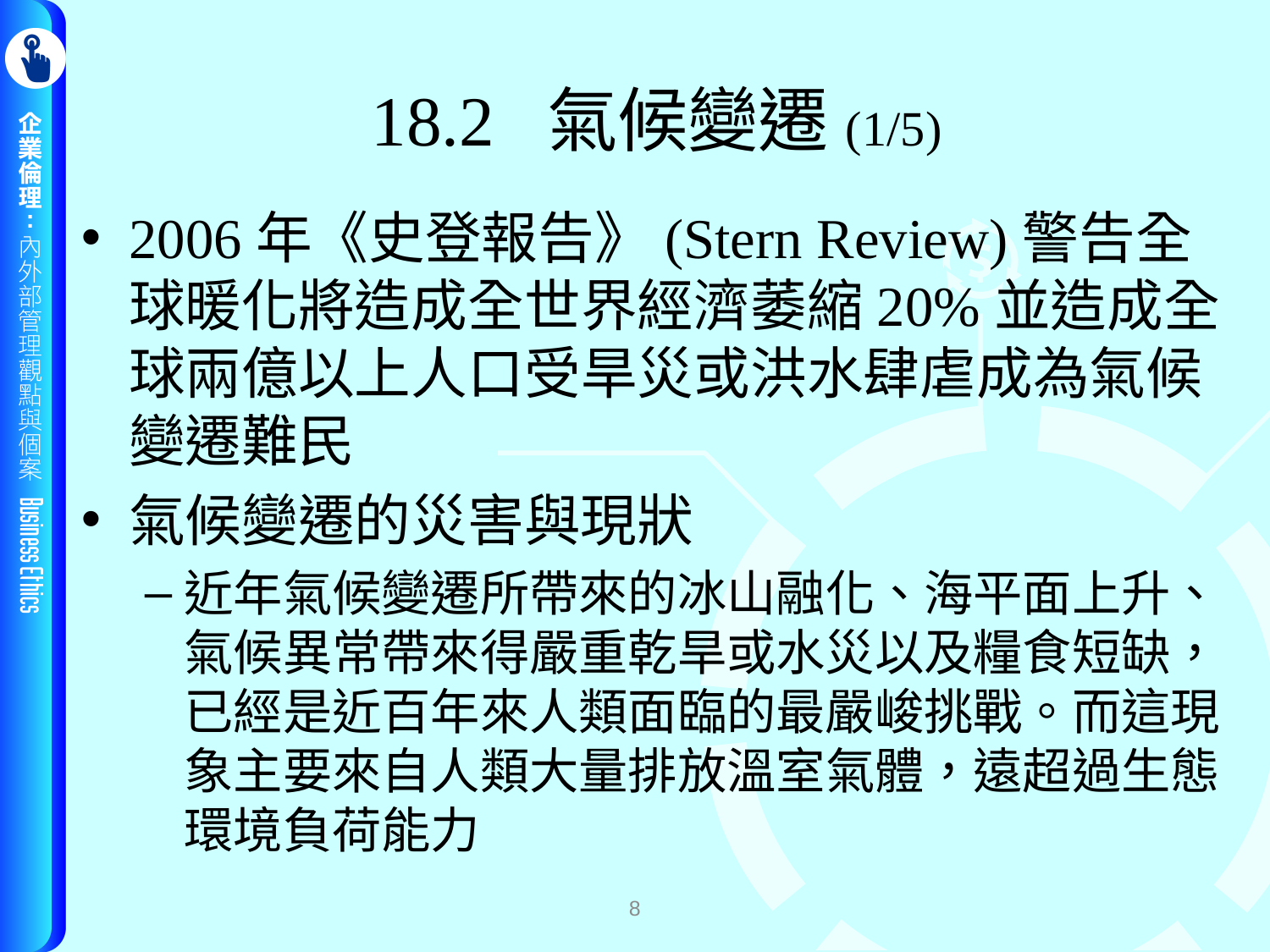

# 18.2  氣候變遷(1/5)
2006年《史登報告》(Stern Review)警告全球暖化將造成全世界經濟萎縮20%並造成全球兩億以上人口受旱災或洪水肆虐成為氣候變遷難民
氣候變遷的災害與現狀
近年氣候變遷所帶來的冰山融化、海平面上升、氣候異常帶來得嚴重乾旱或水災以及糧食短缺，已經是近百年來人類面臨的最嚴峻挑戰。而這現象主要來自人類大量排放溫室氣體，遠超過生態環境負荷能力
8